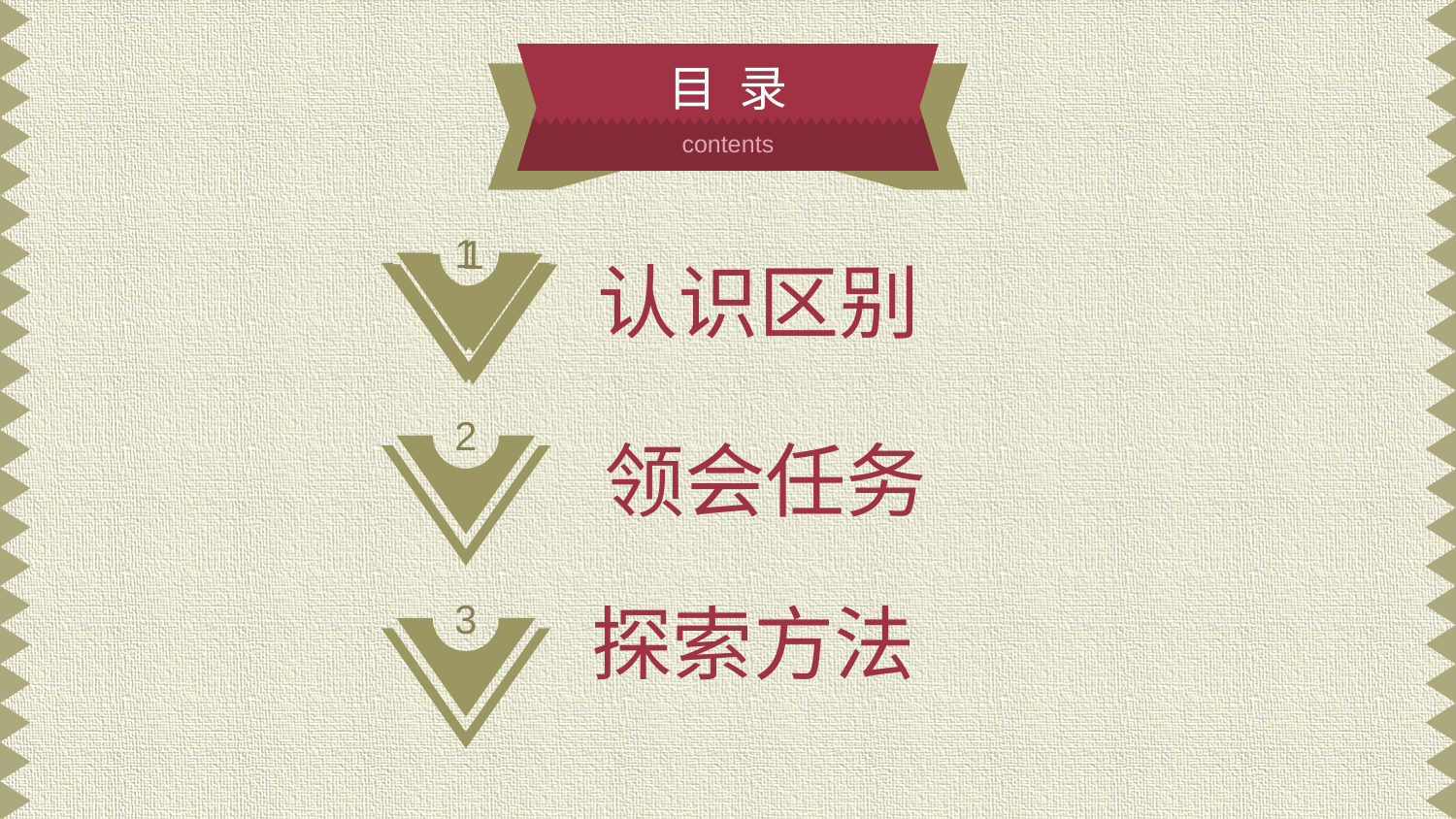

目  录

contents
1

1

认识区别
2

领会任务
3

探索方法